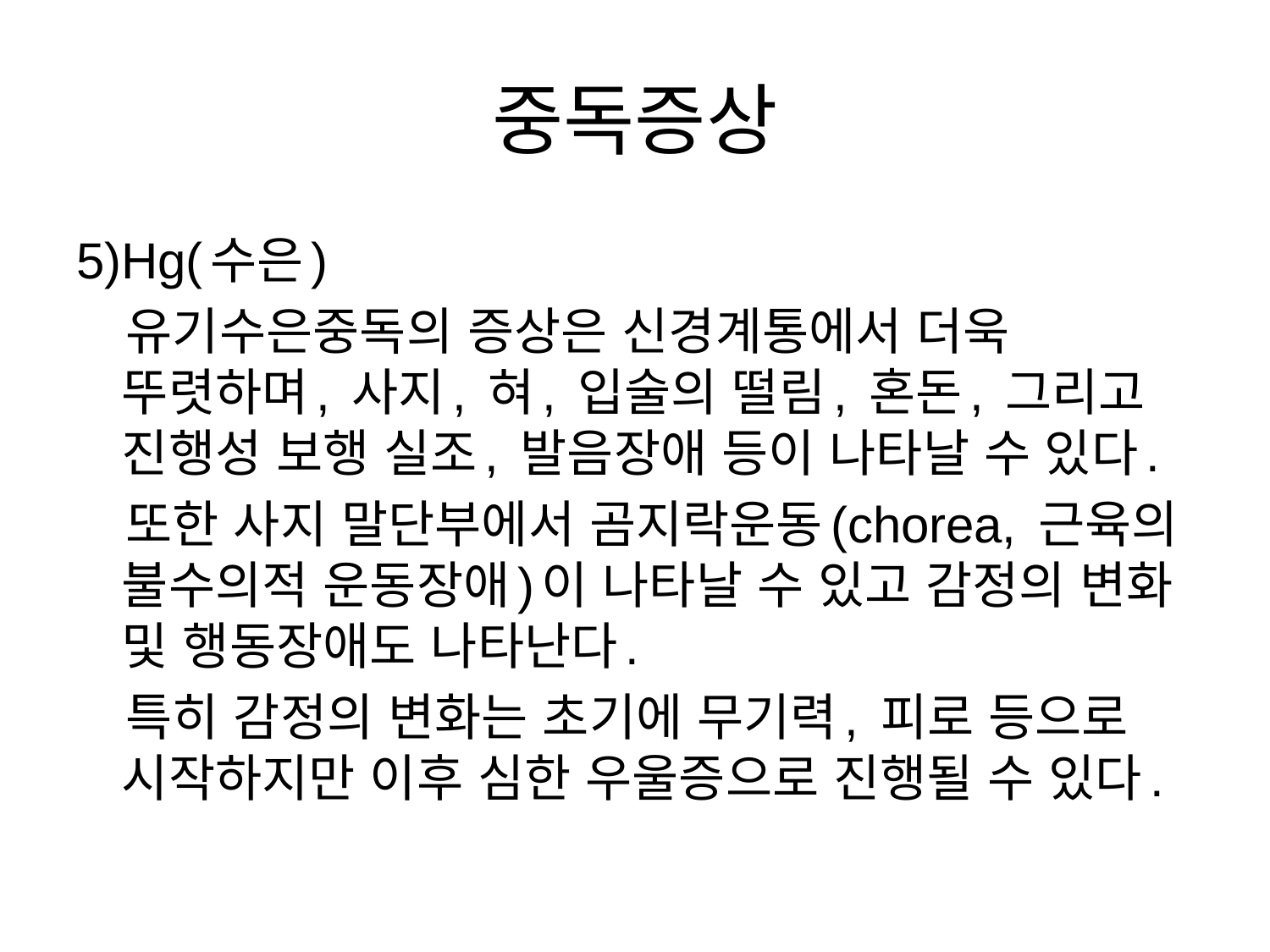

# 중독증상
5)Hg(수은)
   유기수은중독의 증상은 신경계통에서 더욱 뚜렷하며, 사지, 혀, 입술의 떨림, 혼돈, 그리고 진행성 보행 실조, 발음장애 등이 나타날 수 있다.
   또한 사지 말단부에서 곰지락운동(chorea, 근육의 불수의적 운동장애)이 나타날 수 있고 감정의 변화 및 행동장애도 나타난다.
   특히 감정의 변화는 초기에 무기력, 피로 등으로 시작하지만 이후 심한 우울증으로 진행될 수 있다.